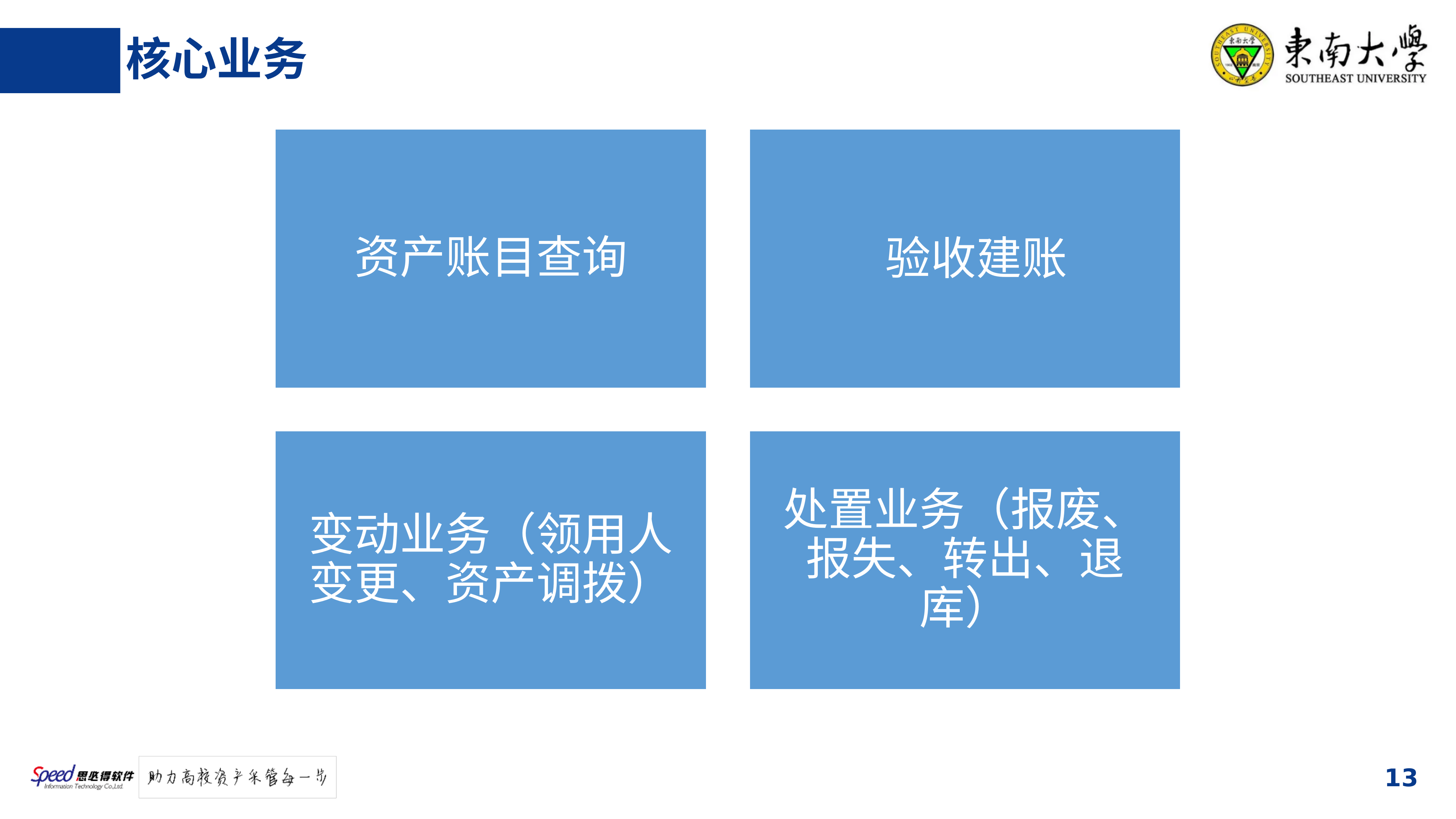

# 核心业务
资产账目查询
 验收建账
变动业务（领用人变更、资产调拨）
处置业务（报废、报失、转出、退库）